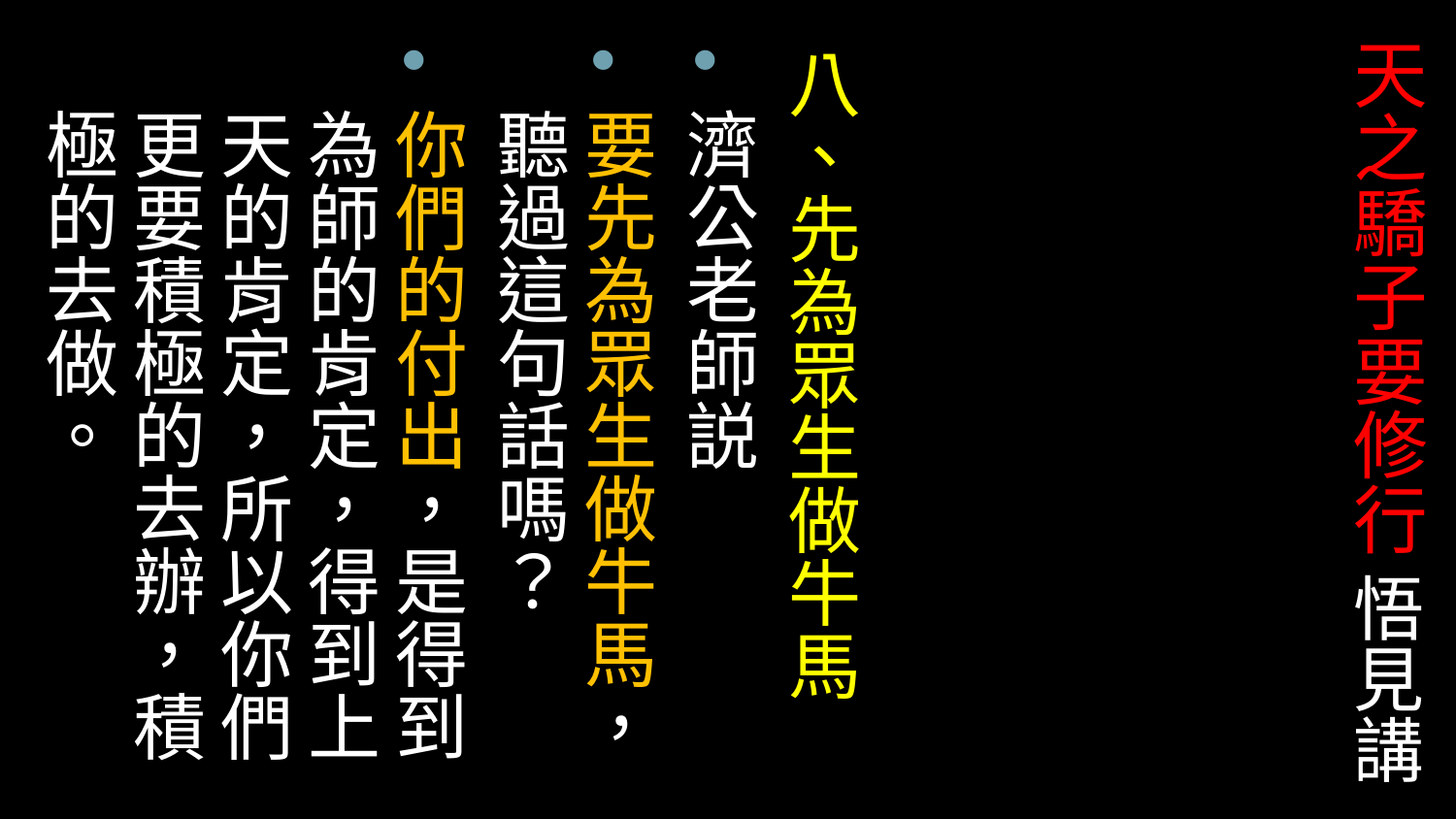

八、先為眾生做牛馬
濟公老師説
要先為眾生做牛馬，聽過這句話嗎？
你們的付出，是得到為師的肯定，得到上天的肯定，所以你們更要積極的去辦，積極的去做。
# 天之驕子要修行 悟見講